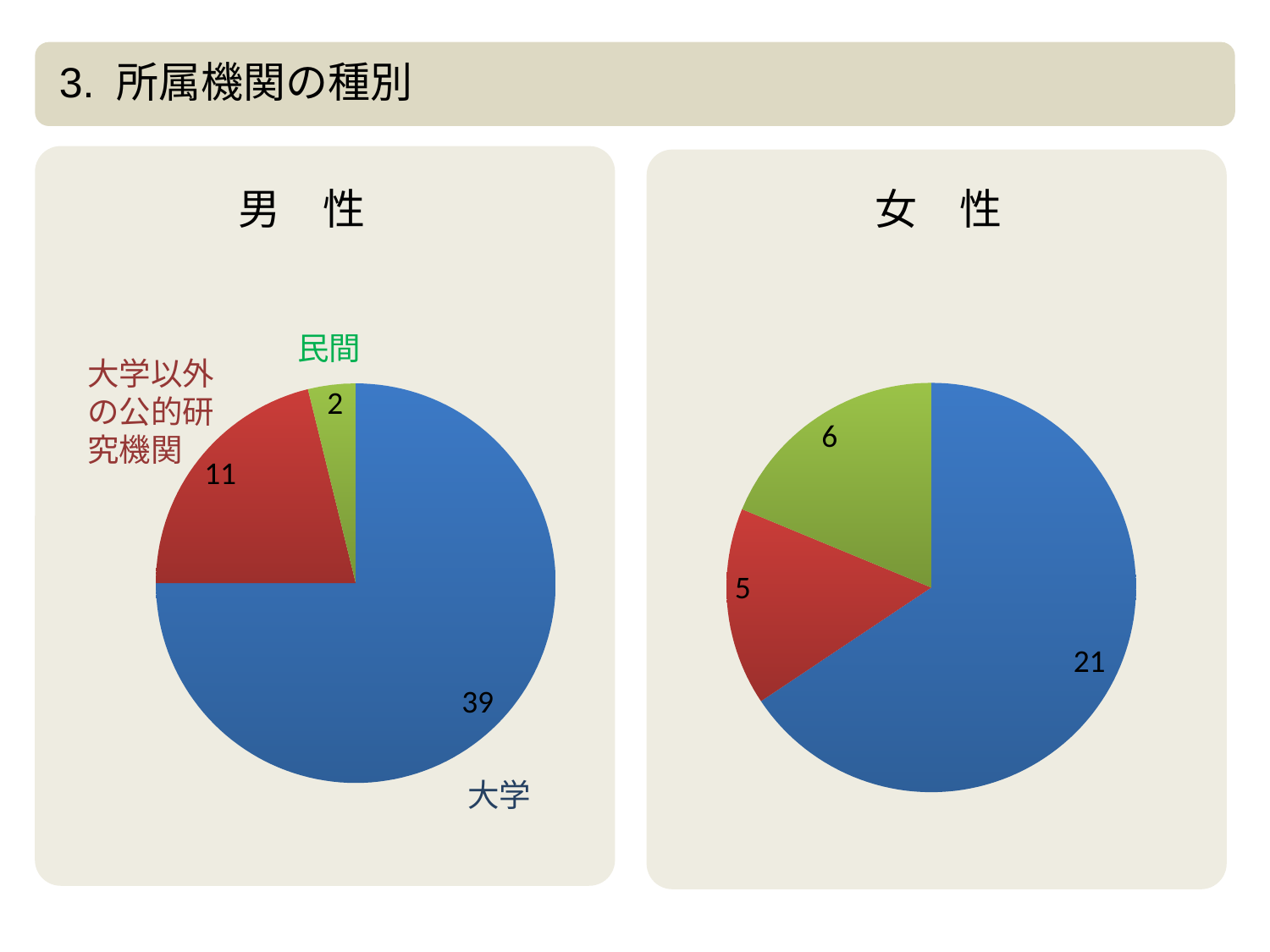

# 3. 所属機関の種別

男　性
女　性
民間

### Chart

| Category | 女性 |
|---|---|
| 大学	 | 21.0 |
| 大学以外の公的研究機関	　 | 5.0 |
| 民間企業	  　その他 | 6.0 |
大学以外の公的研究機関

### Chart

| Category | 男性 |
|---|---|
| 大学	 | 39.0 |
| 大学以外の公的研究機関	　 | 11.0 |
| 民間企業	  　その他 | 2.0 |
大学